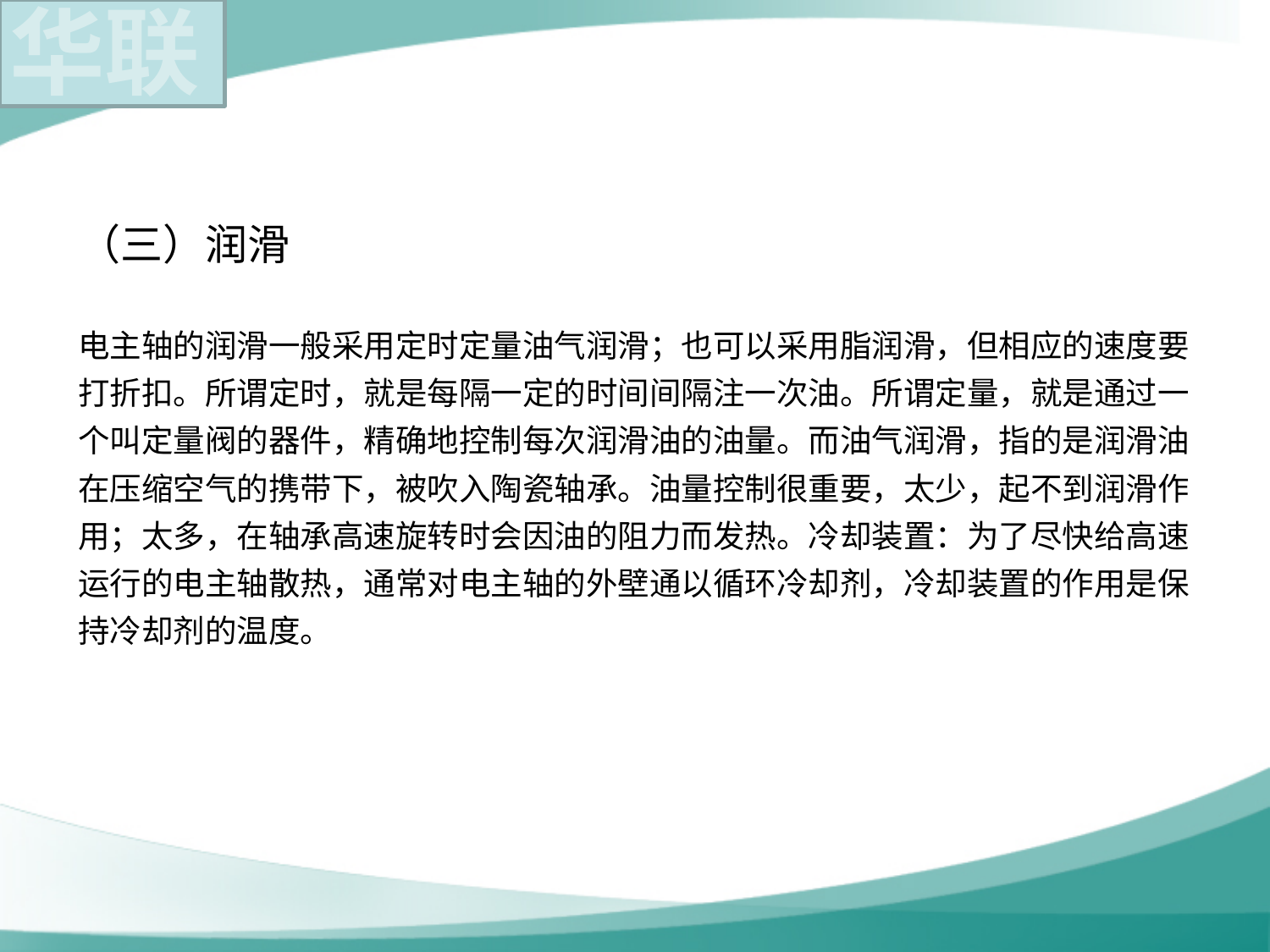

（三）润滑
电主轴的润滑一般采用定时定量油气润滑；也可以采用脂润滑，但相应的速度要打折扣。所谓定时，就是每隔一定的时间间隔注一次油。所谓定量，就是通过一个叫定量阀的器件，精确地控制每次润滑油的油量。而油气润滑，指的是润滑油在压缩空气的携带下，被吹入陶瓷轴承。油量控制很重要，太少，起不到润滑作用；太多，在轴承高速旋转时会因油的阻力而发热。冷却装置：为了尽快给高速运行的电主轴散热，通常对电主轴的外壁通以循环冷却剂，冷却装置的作用是保持冷却剂的温度。